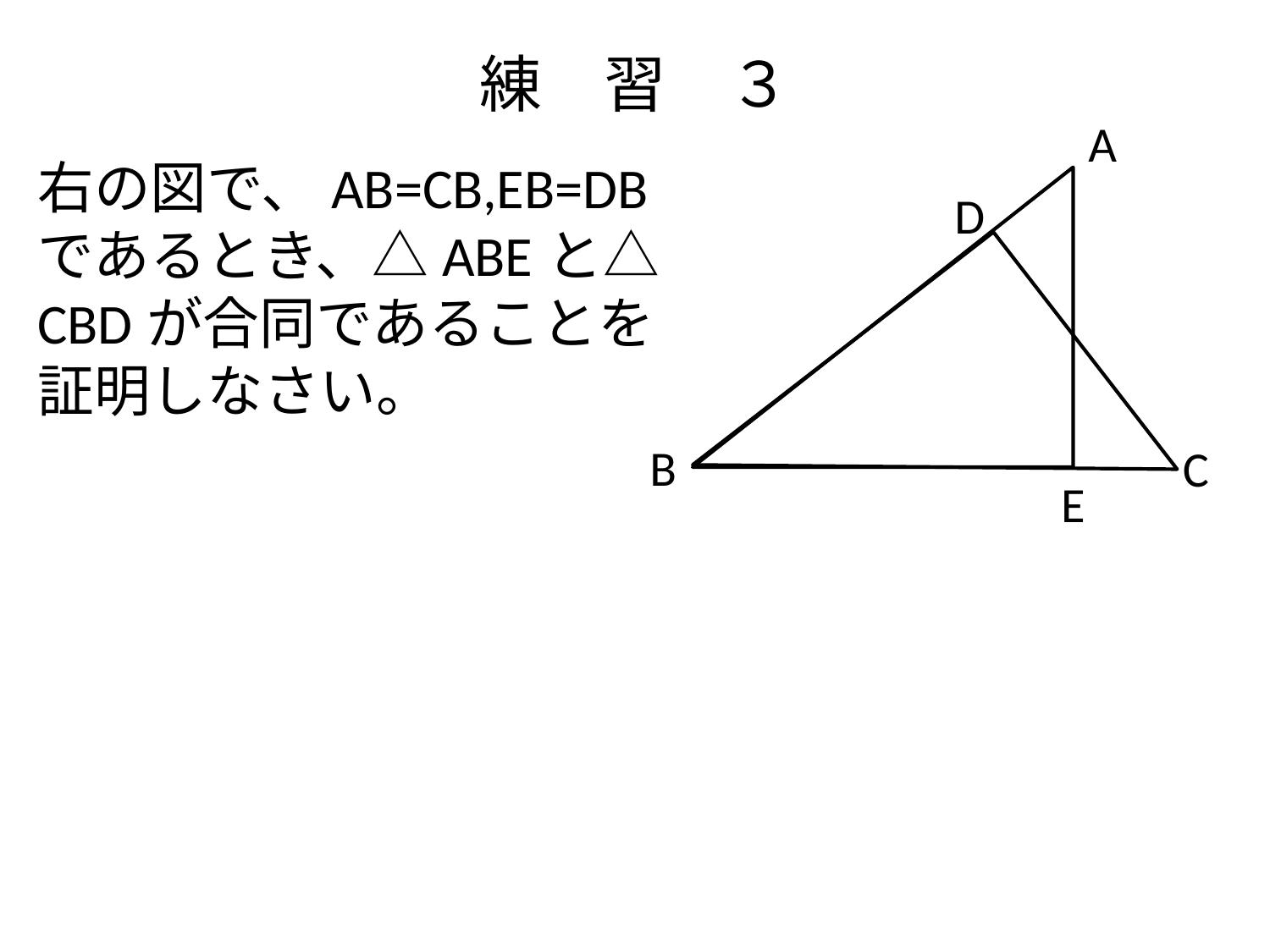

# 練　習　３
A

右の図で、AB=CB,EB=DBであるとき、△ABEと△CBDが合同であることを証明しなさい。
D

B
C
E